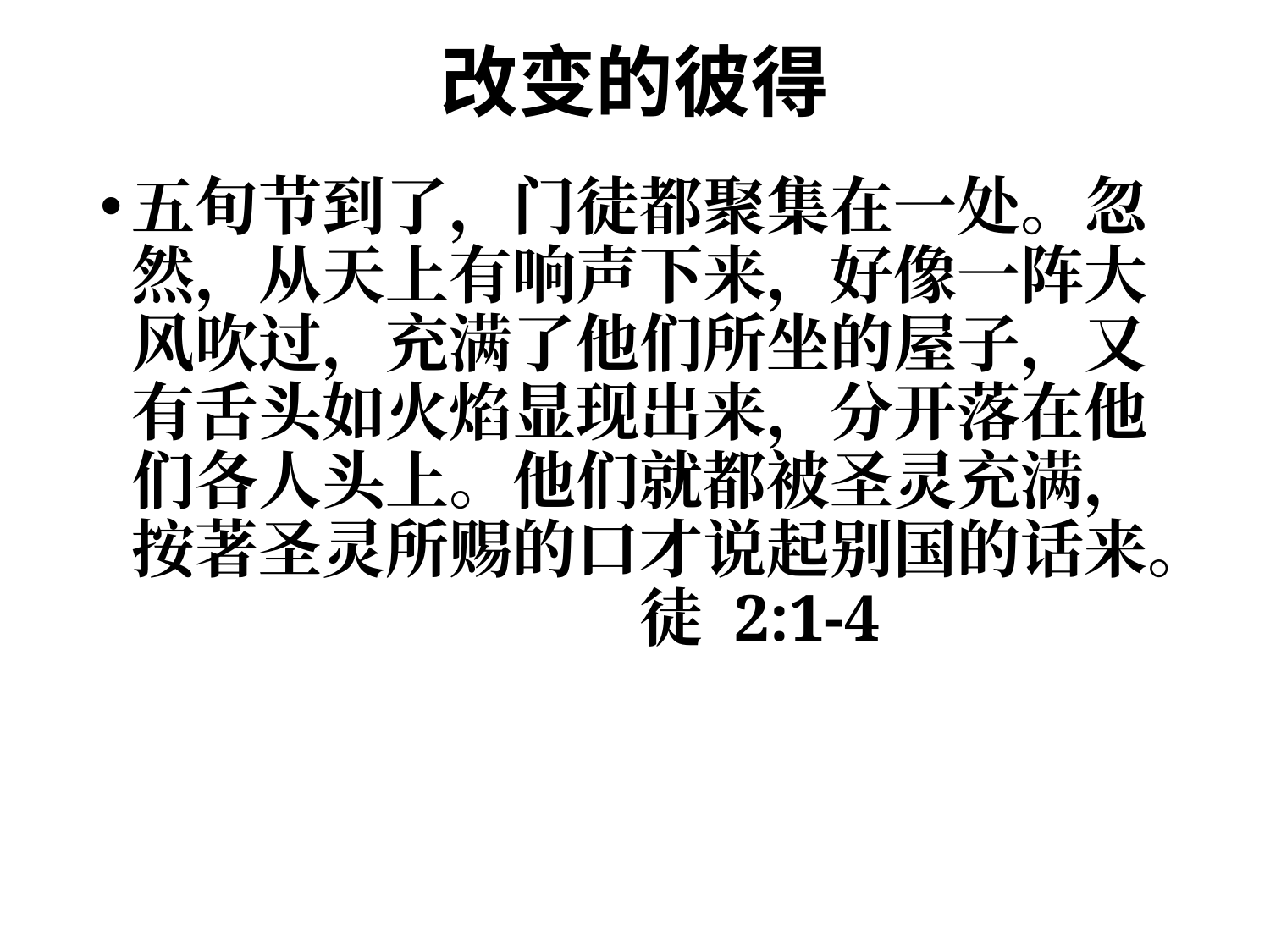

# 改变的彼得
五旬节到了，门徒都聚集在一处。忽然，从天上有响声下来，好像一阵大风吹过，充满了他们所坐的屋子，又有舌头如火焰显现出来，分开落在他们各人头上。他们就都被圣灵充满，按著圣灵所赐的口才说起别国的话来。				徒 2:1-4